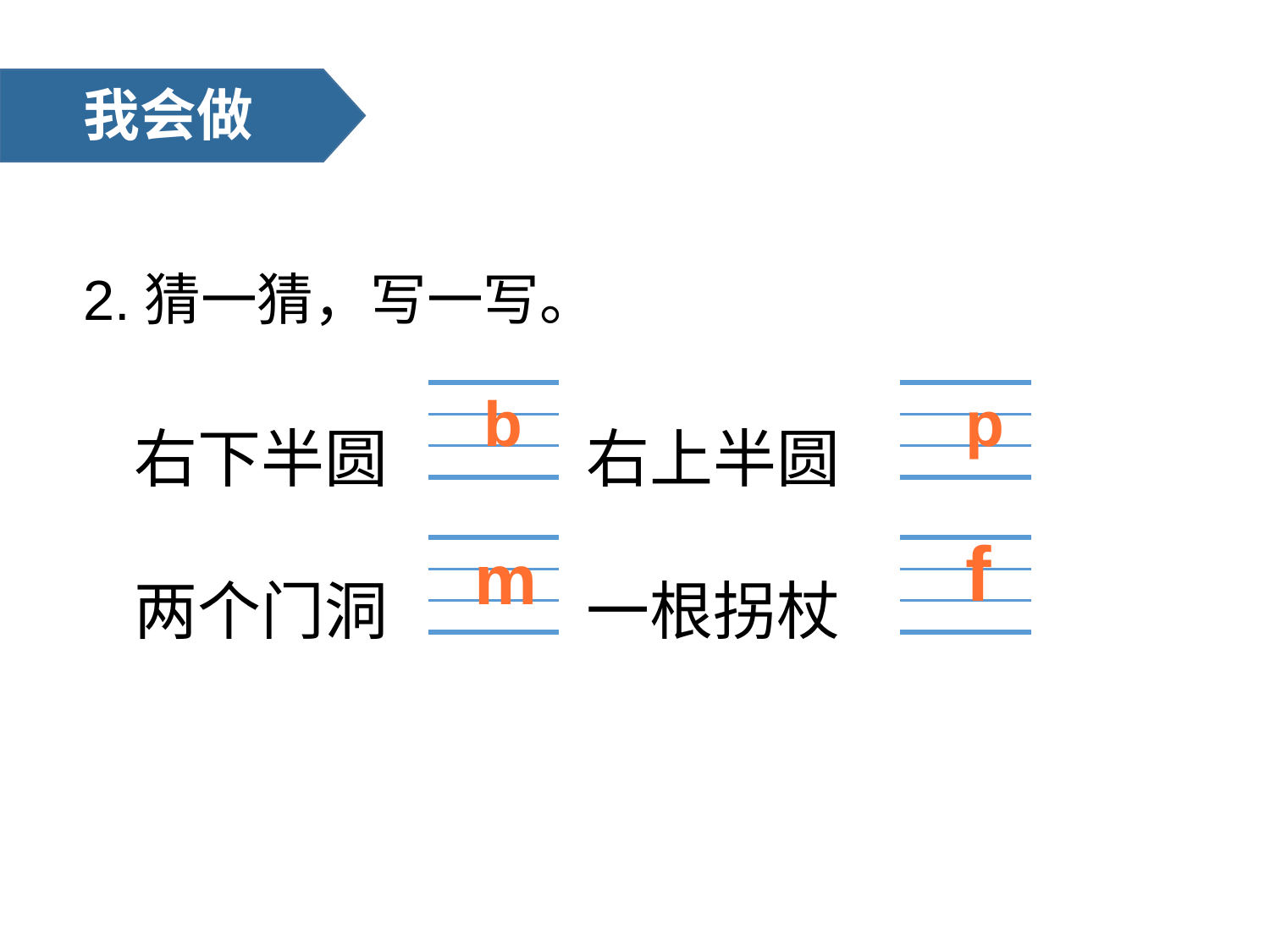

我会做
2.猜一猜，写一写。
右下半圆              右上半圆
两个门洞              一根拐杖
b
p
f
m